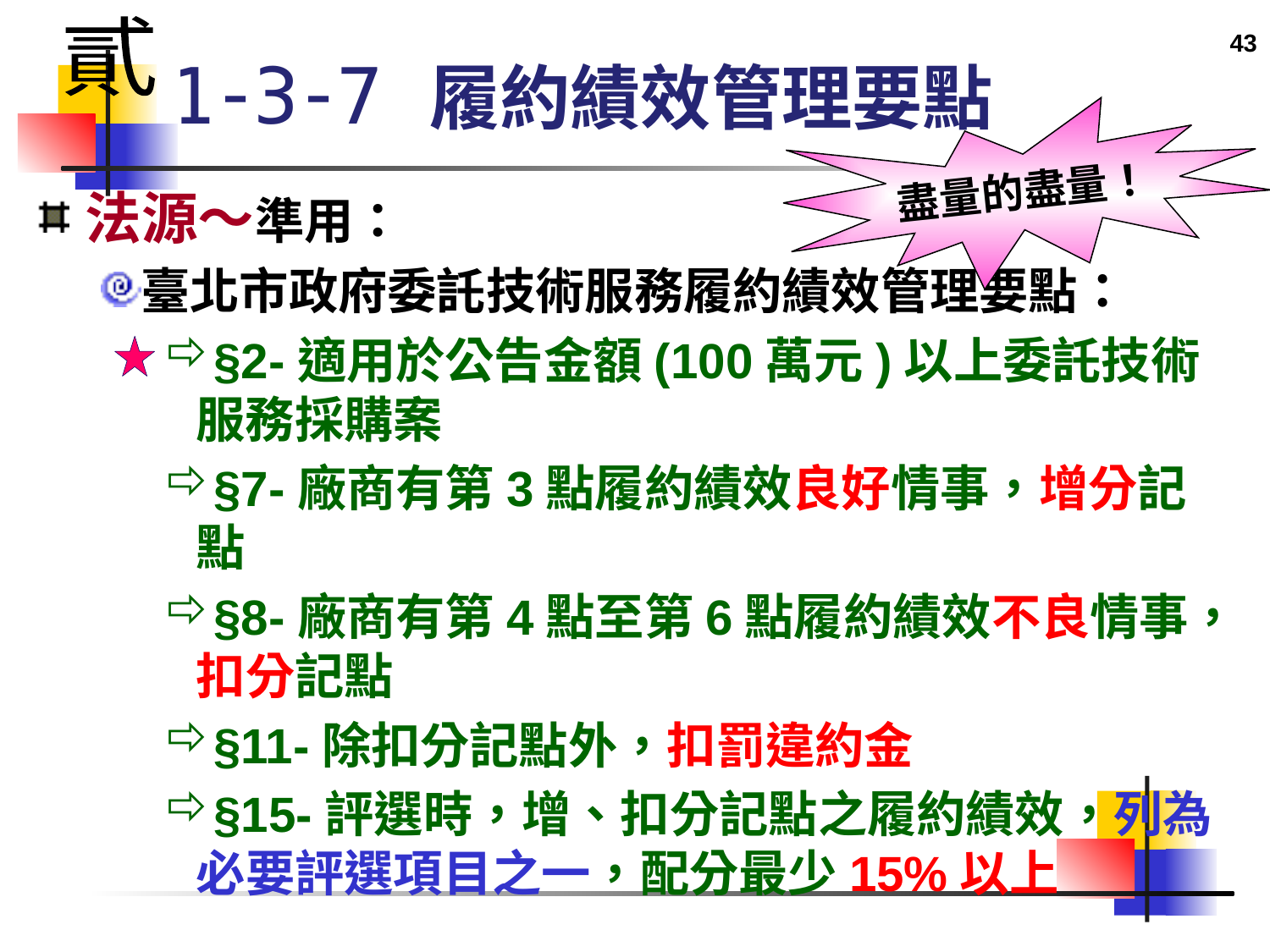

43
貳
# 1-3-7 履約績效管理要點
盡量的盡量！
法源～準用：
臺北市政府委託技術服務履約績效管理要點：
§2-適用於公告金額(100萬元)以上委託技術服務採購案
§7-廠商有第3點履約績效良好情事，增分記點
§8-廠商有第4點至第6點履約績效不良情事，扣分記點
§11-除扣分記點外，扣罰違約金
§15-評選時，增、扣分記點之履約績效，列為必要評選項目之一，配分最少15%以上